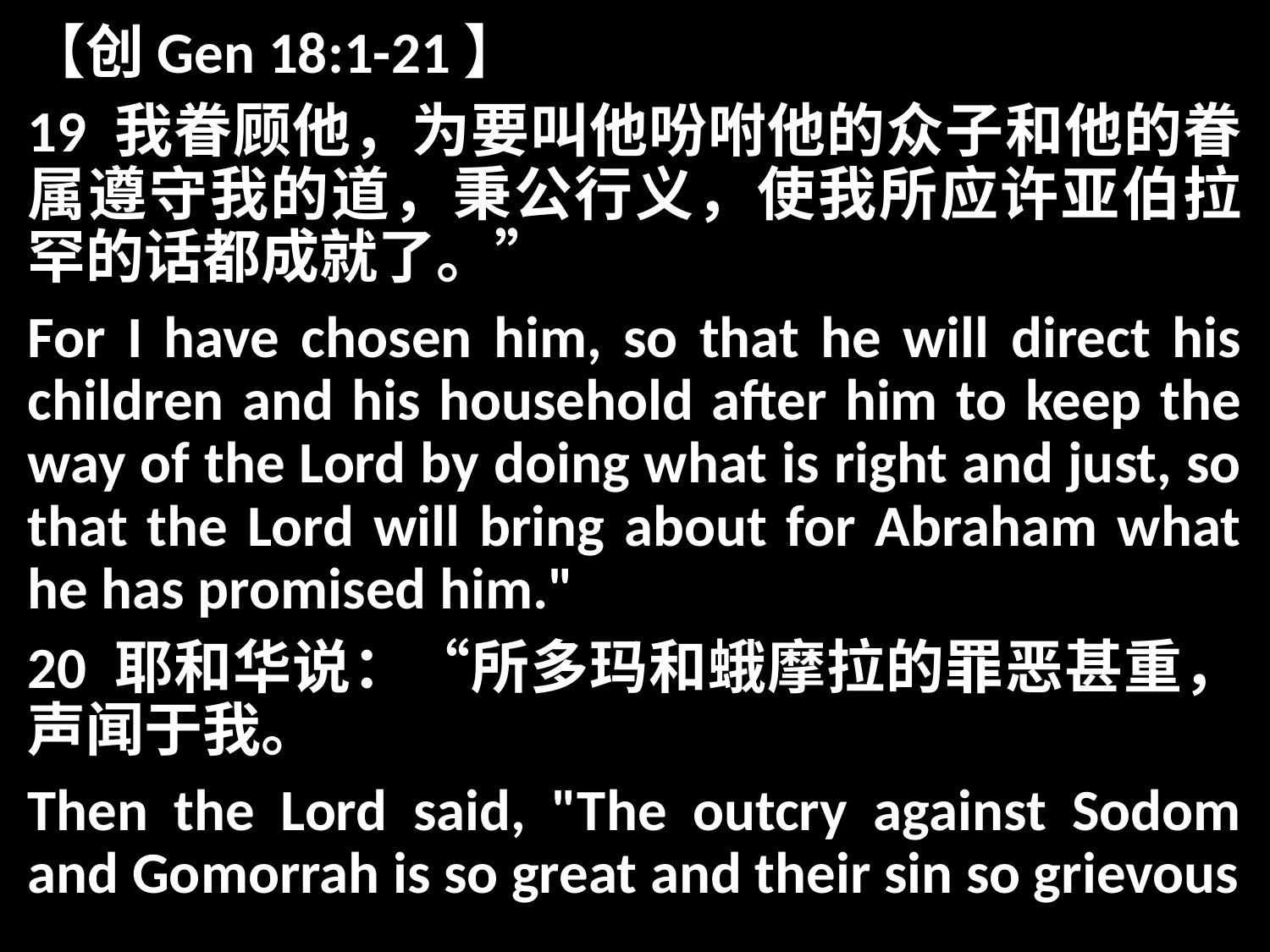

【创Gen 18:1-21】
19 我眷顾他，为要叫他吩咐他的众子和他的眷属遵守我的道，秉公行义，使我所应许亚伯拉罕的话都成就了。”
For I have chosen him, so that he will direct his children and his household after him to keep the way of the Lord by doing what is right and just, so that the Lord will bring about for Abraham what he has promised him."
20 耶和华说：“所多玛和蛾摩拉的罪恶甚重，声闻于我。
Then the Lord said, "The outcry against Sodom and Gomorrah is so great and their sin so grievous